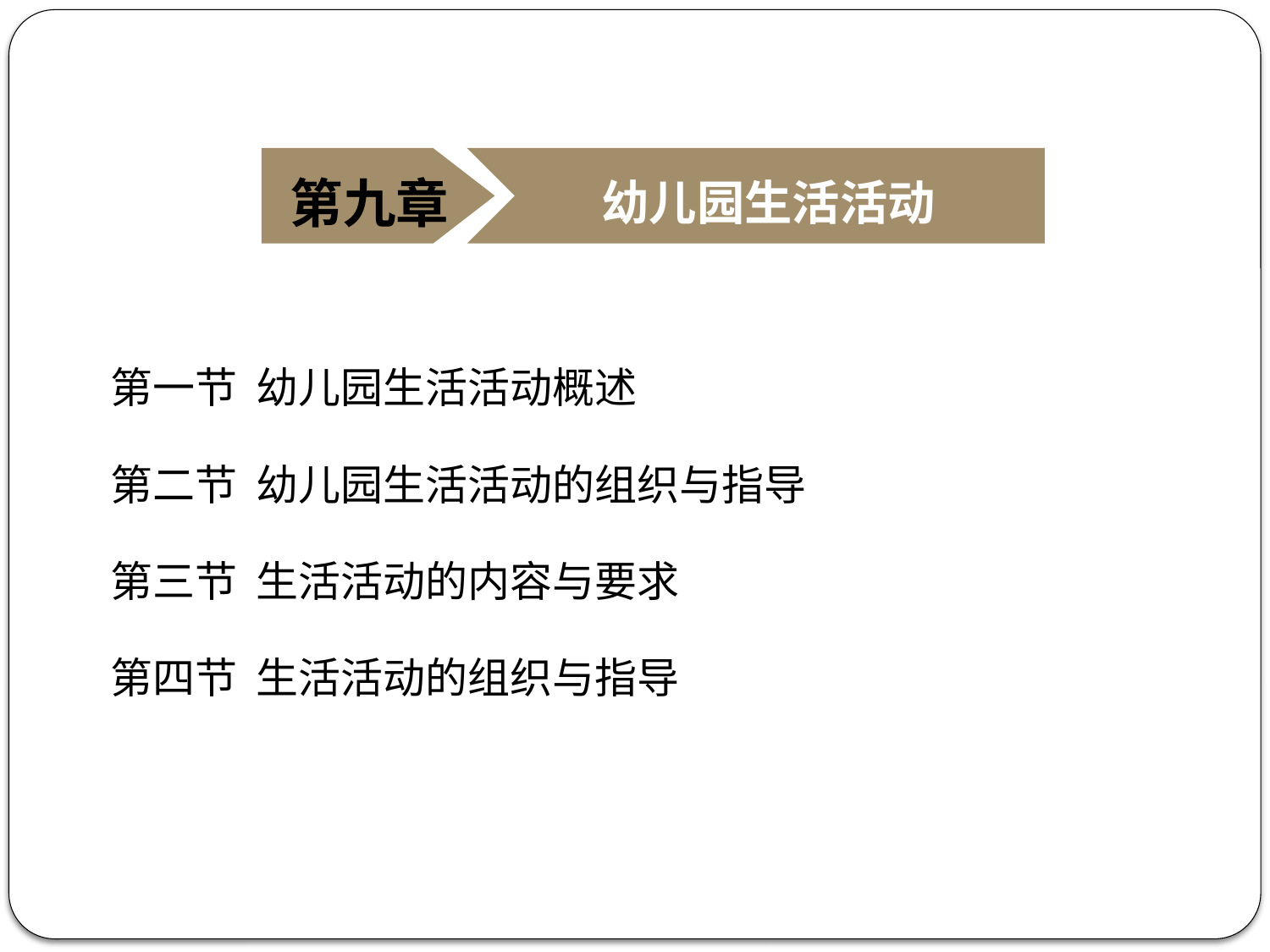

第九章
幼儿园生活活动
第一节  幼儿园生活活动概述
第二节  幼儿园生活活动的组织与指导
第三节  生活活动的内容与要求
第四节  生活活动的组织与指导